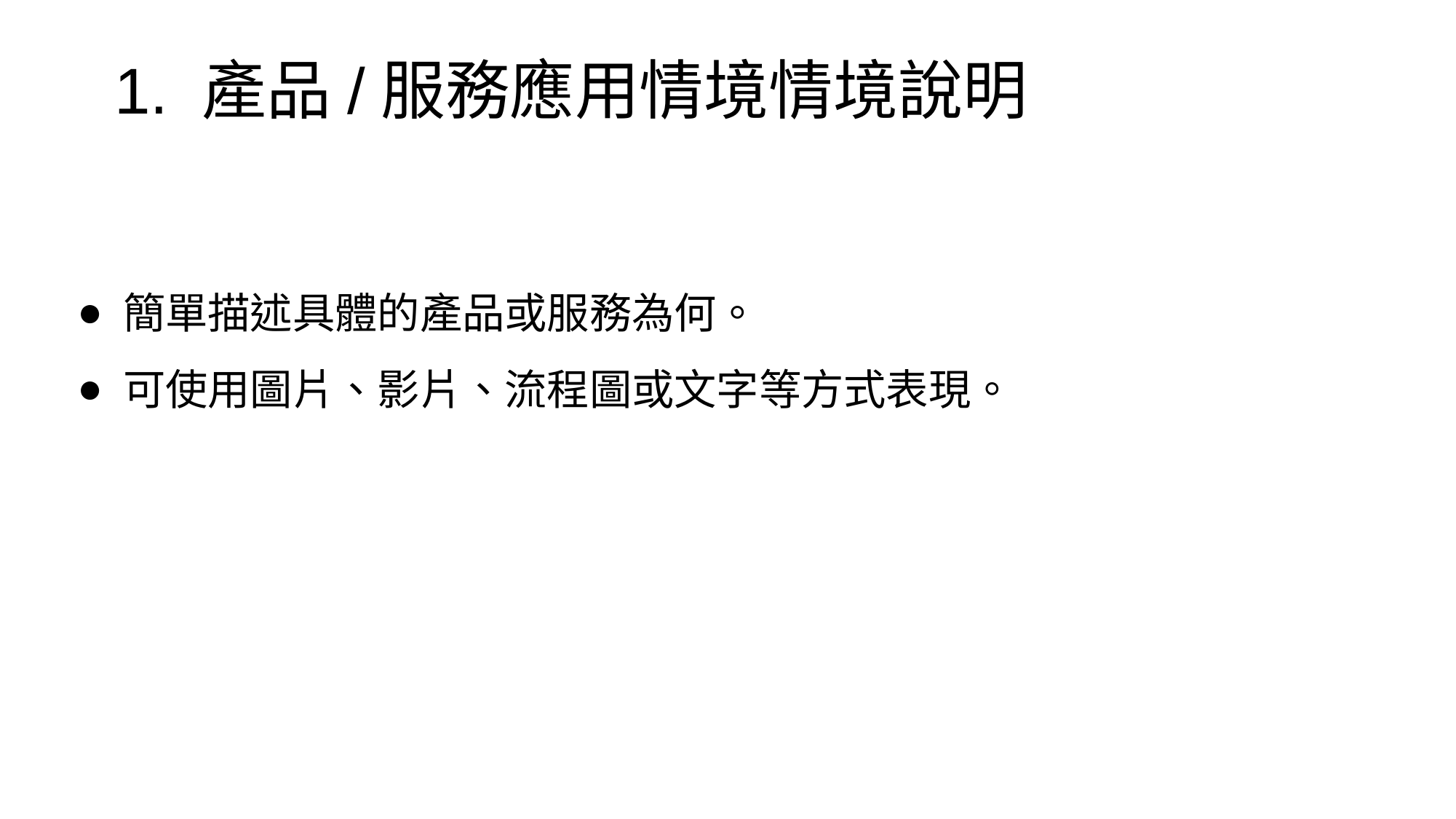

# 1. 產品/服務應用情境情境說明
簡單描述具體的產品或服務為何。
可使用圖片、影片、流程圖或文字等方式表現。